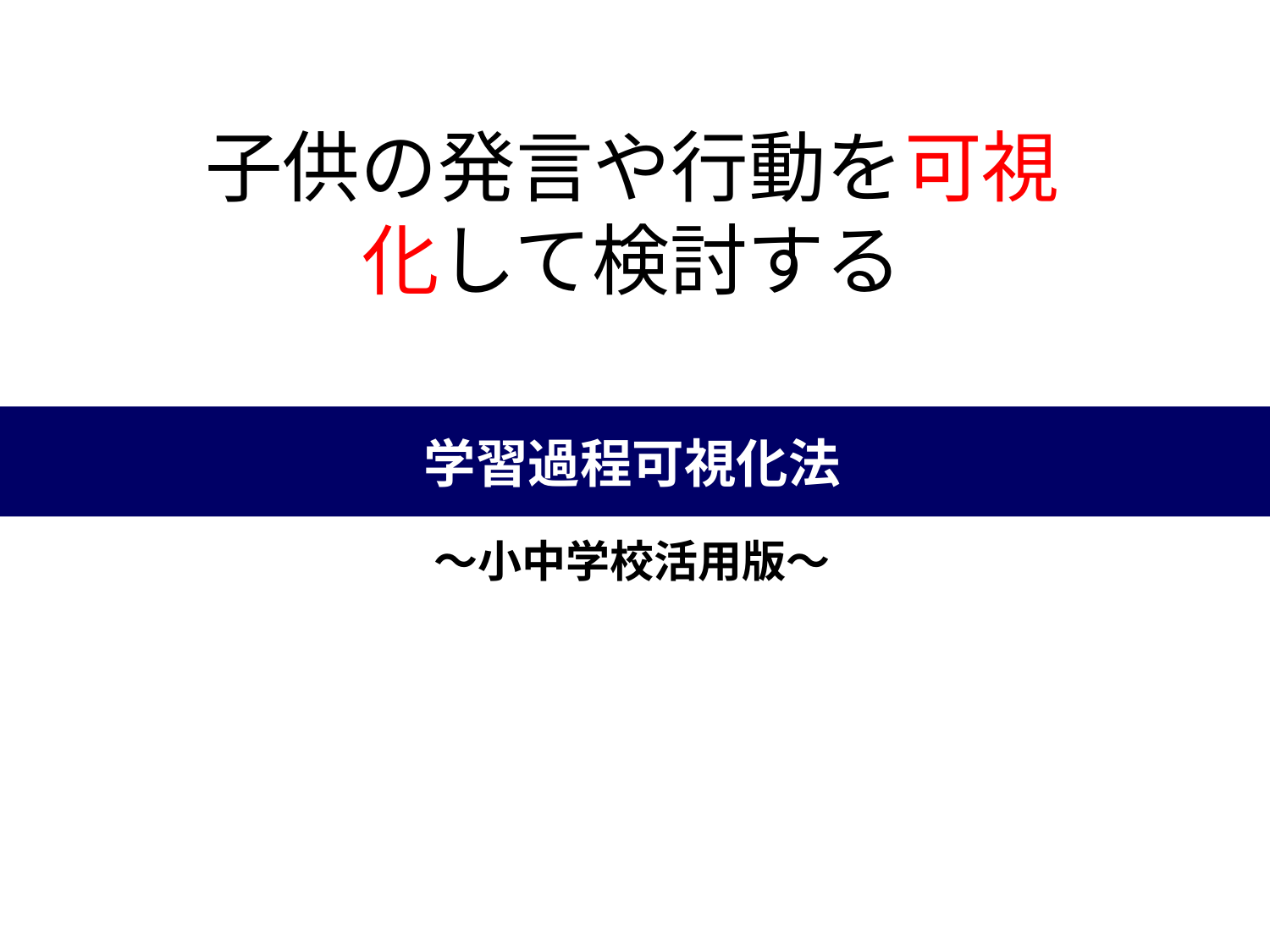

子供の発言や行動を可視化して検討する
学習過程可視化法
～小中学校活用版～